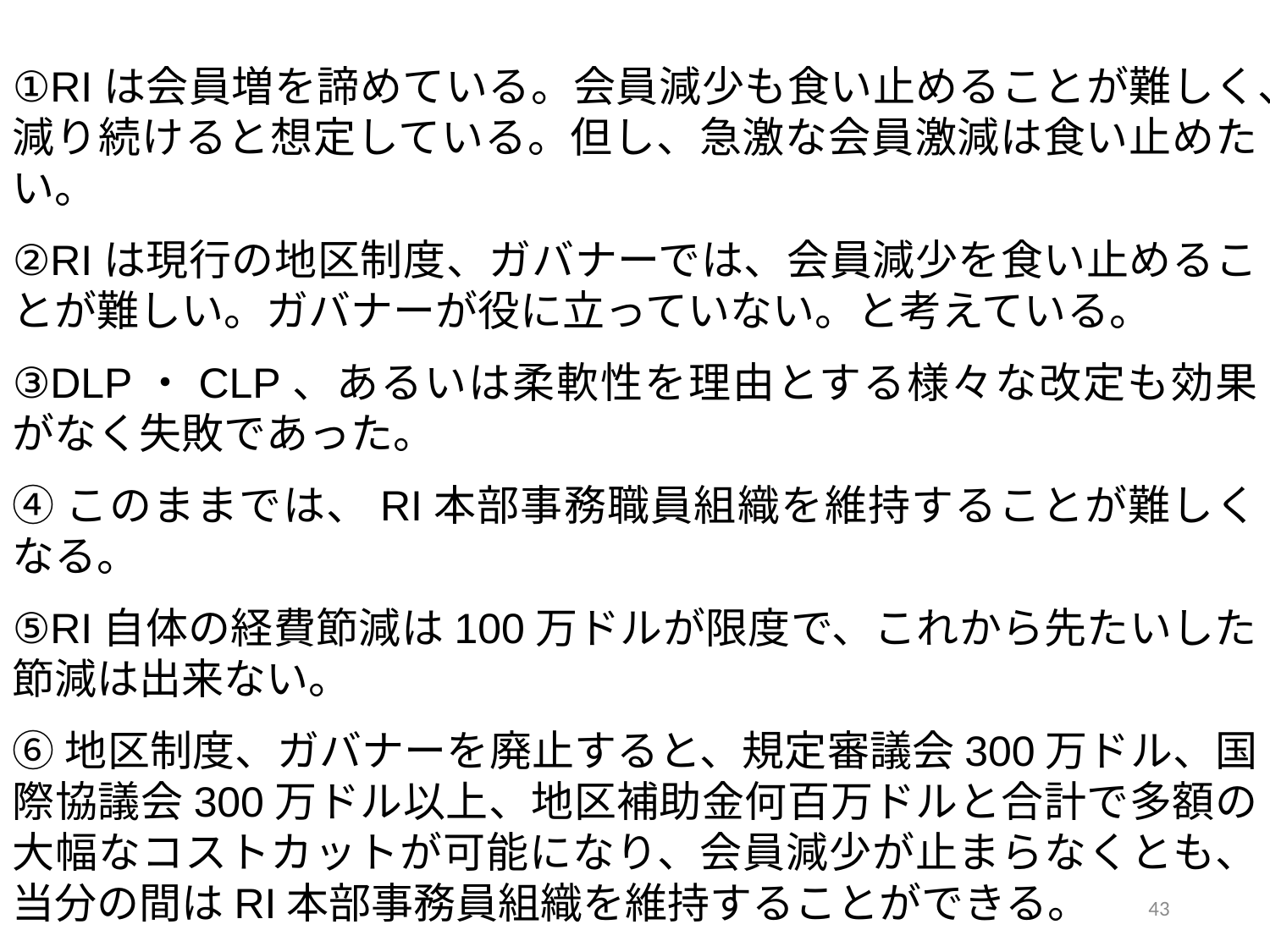

①RIは会員増を諦めている。会員減少も食い止めることが難しく、減り続けると想定している。但し、急激な会員激減は食い止めたい。

②RIは現行の地区制度、ガバナーでは、会員減少を食い止めることが難しい。ガバナーが役に立っていない。と考えている。

③DLP・CLP、あるいは柔軟性を理由とする様々な改定も効果がなく失敗であった。

④このままでは、RI本部事務職員組織を維持することが難しくなる。

⑤RI自体の経費節減は100万ドルが限度で、これから先たいした節減は出来ない。

⑥地区制度、ガバナーを廃止すると、規定審議会300万ドル、国際協議会300万ドル以上、地区補助金何百万ドルと合計で多額の大幅なコストカットが可能になり、会員減少が止まらなくとも、当分の間はRI本部事務員組織を維持することができる。

43